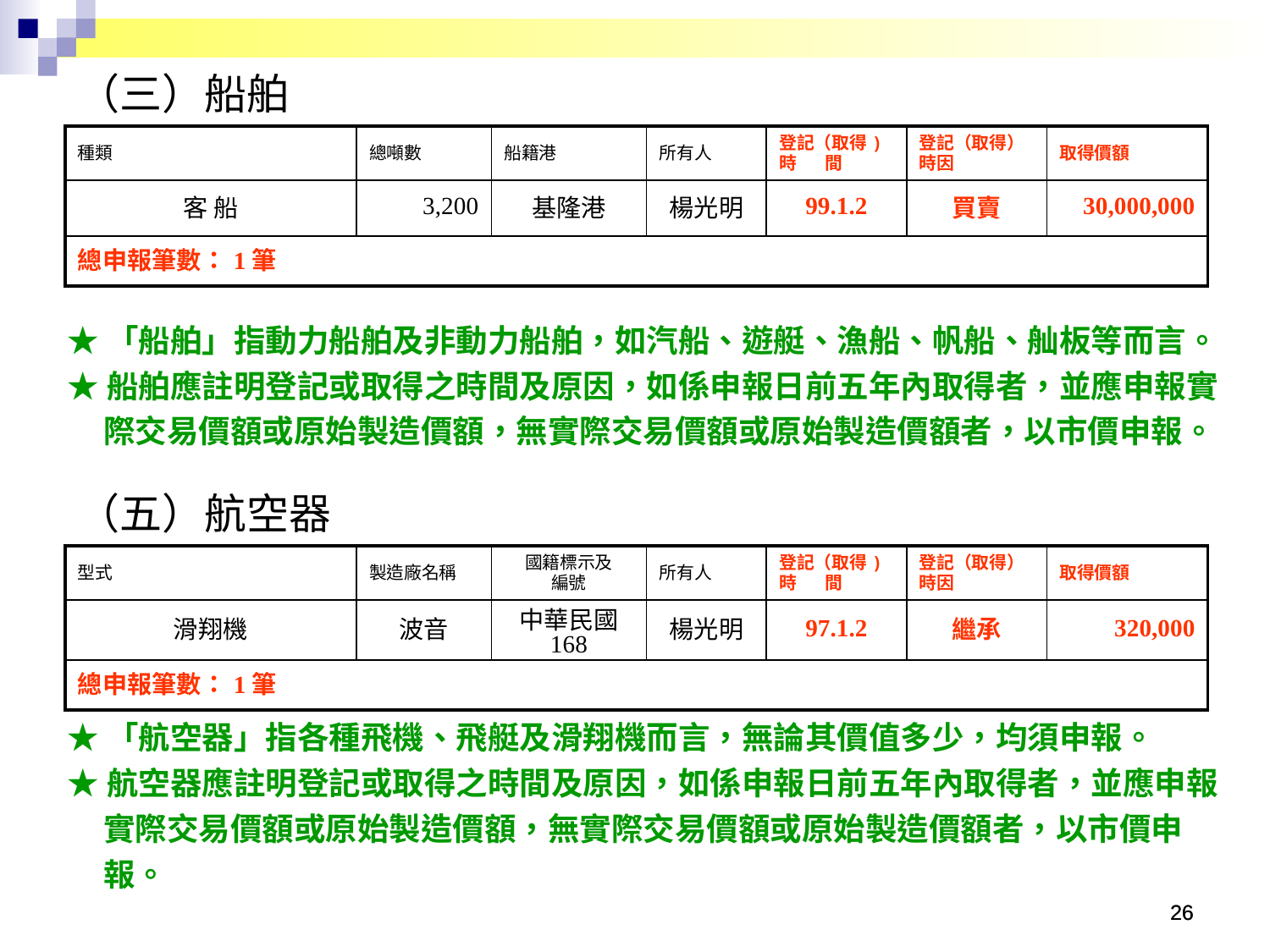

（三）船舶
| 種類 | 總噸數 | 船籍港 | 所有人 | 登記（取得) 時 間 | 登記（取得） 時因 | 取得價額 |
| --- | --- | --- | --- | --- | --- | --- |
| 客 船 | 3,200 | 基隆港 | 楊光明 | 99.1.2 | 買賣 | 30,000,000 |
| 總申報筆數：1筆 |  |  |  |  |  |  |
★「船舶」指動力船舶及非動力船舶，如汽船、遊艇、漁船、帆船、舢板等而言。
★船舶應註明登記或取得之時間及原因，如係申報日前五年內取得者，並應申報實際交易價額或原始製造價額，無實際交易價額或原始製造價額者，以市價申報。
（五）航空器
| 型式 | 製造廠名稱 | 國籍標示及 編號 | 所有人 | 登記（取得) 時 間 | 登記（取得） 時因 | 取得價額 |
| --- | --- | --- | --- | --- | --- | --- |
| 滑翔機 | 波音 | 中華民國 168 | 楊光明 | 97.1.2 | 繼承 | 320,000 |
| 總申報筆數：1筆 |  |  |  |  |  |  |
★「航空器」指各種飛機、飛艇及滑翔機而言，無論其價值多少，均須申報。
★航空器應註明登記或取得之時間及原因，如係申報日前五年內取得者，並應申報實際交易價額或原始製造價額，無實際交易價額或原始製造價額者，以市價申報。
26
26